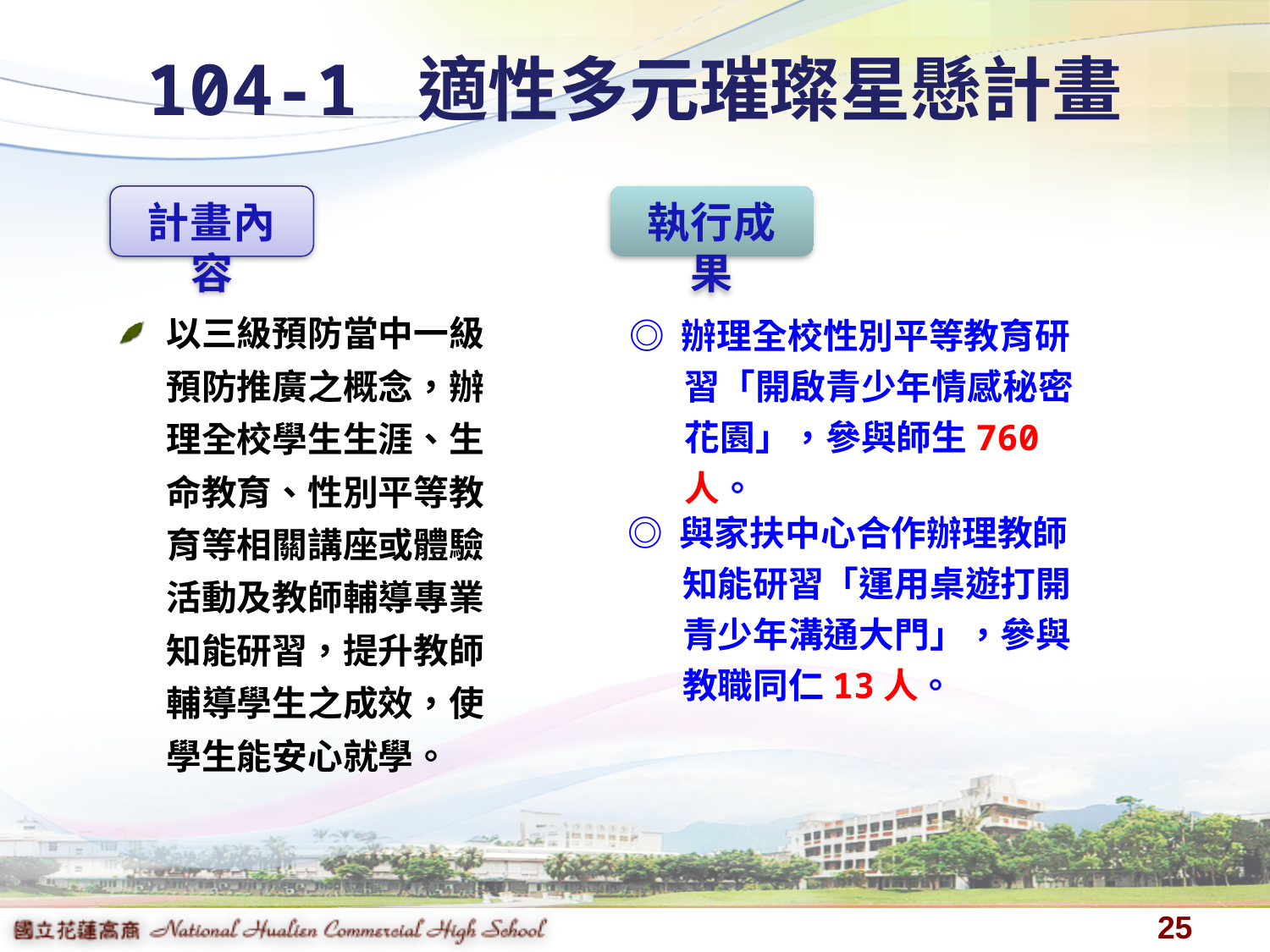

# 104-1 適性多元璀璨星懸計畫
計畫內容
執行成果
以三級預防當中一級預防推廣之概念，辦理全校學生生涯、生命教育、性別平等教育等相關講座或體驗活動及教師輔導專業知能研習，提升教師輔導學生之成效，使學生能安心就學。
◎ 辦理全校性別平等教育研習「開啟青少年情感秘密花園」，參與師生760人。
◎ 與家扶中心合作辦理教師知能研習「運用桌遊打開青少年溝通大門」，參與教職同仁13人。